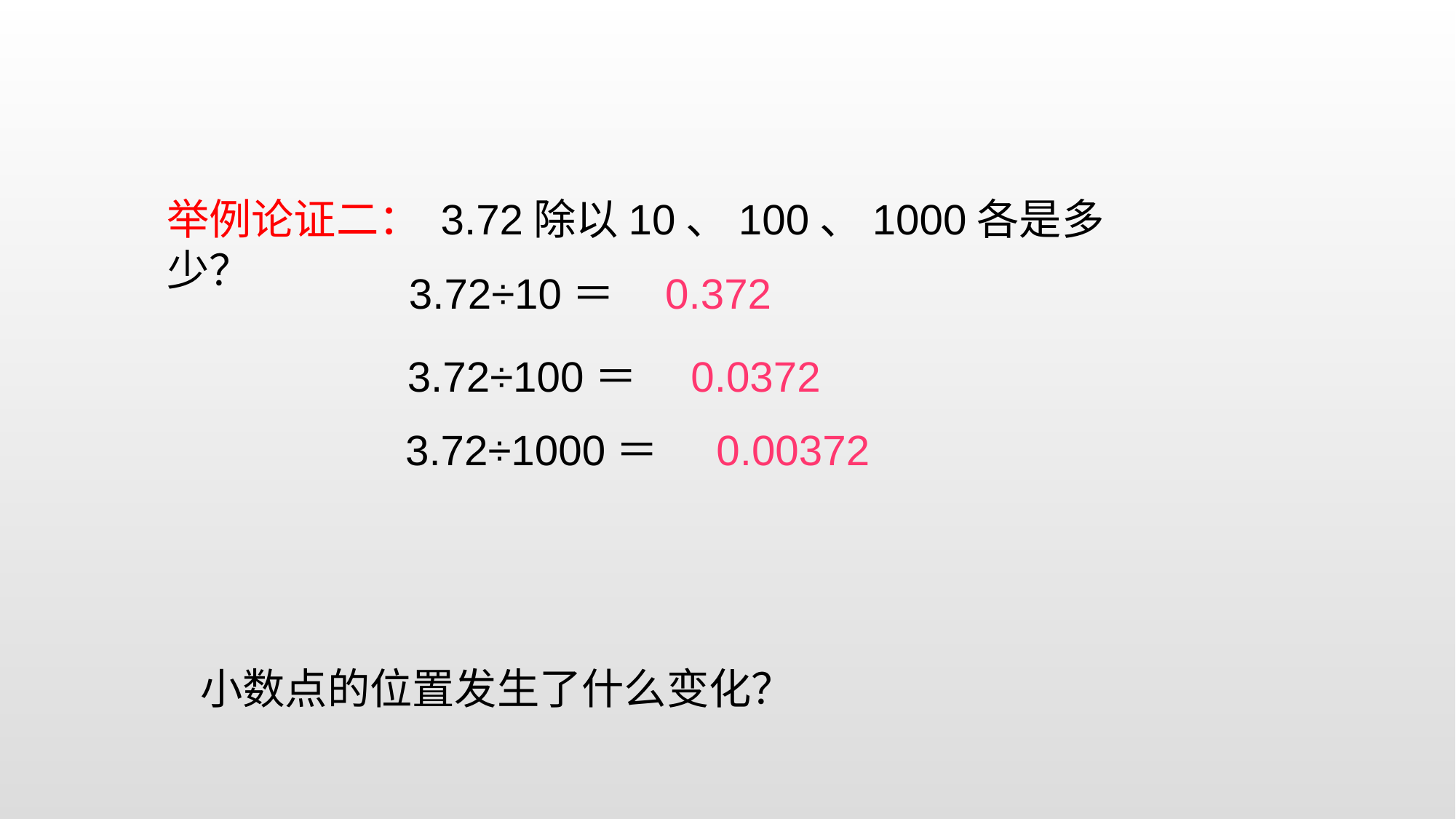

举例论证二： 3.72除以10、100、1000各是多少？
3.72÷10＝
0.372
3.72÷100＝
0.0372
3.72÷1000＝
0.00372
小数点的位置发生了什么变化？